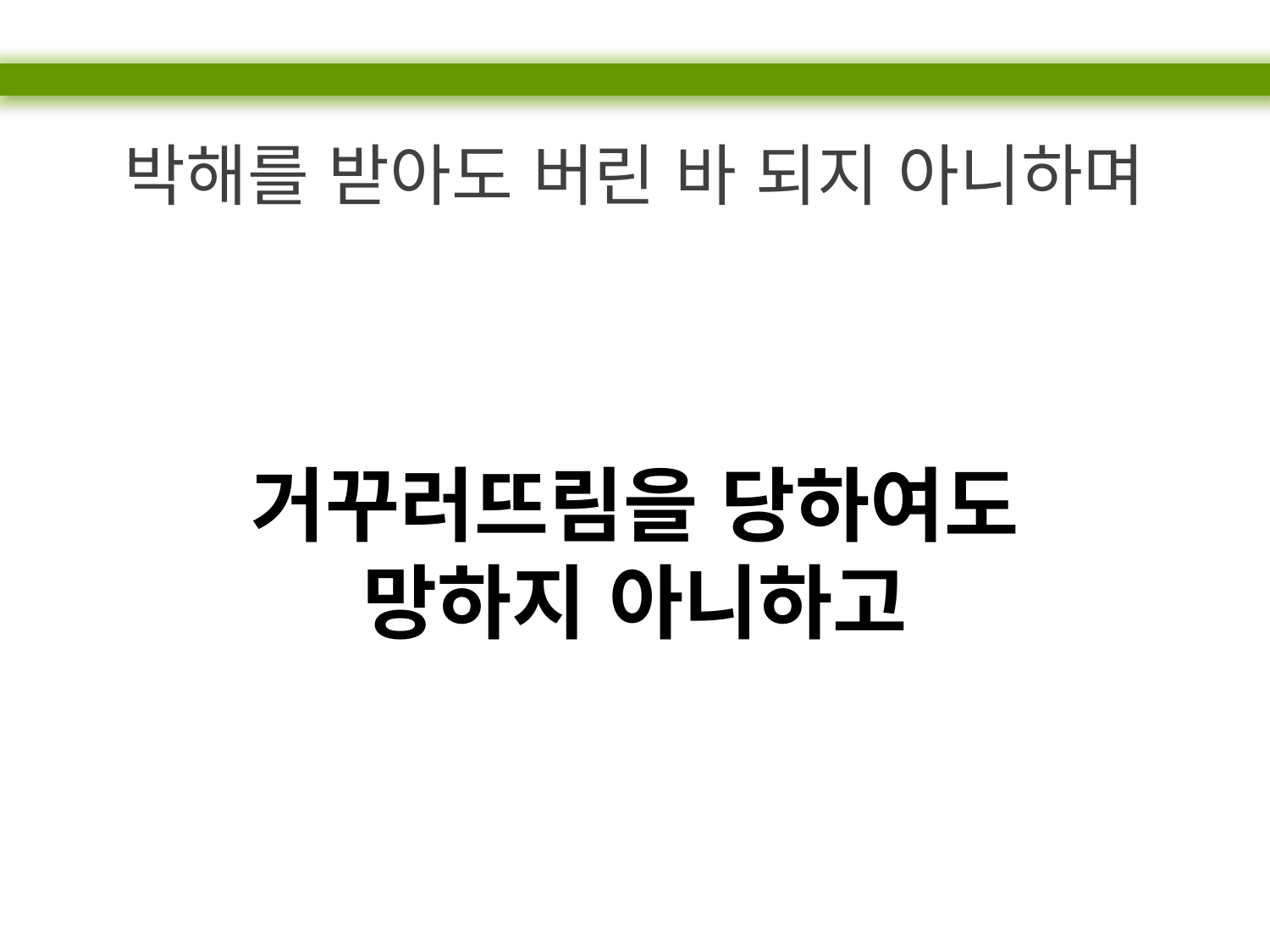

박해를 받아도 버린 바 되지 아니하며
거꾸러뜨림을 당하여도
망하지 아니하고